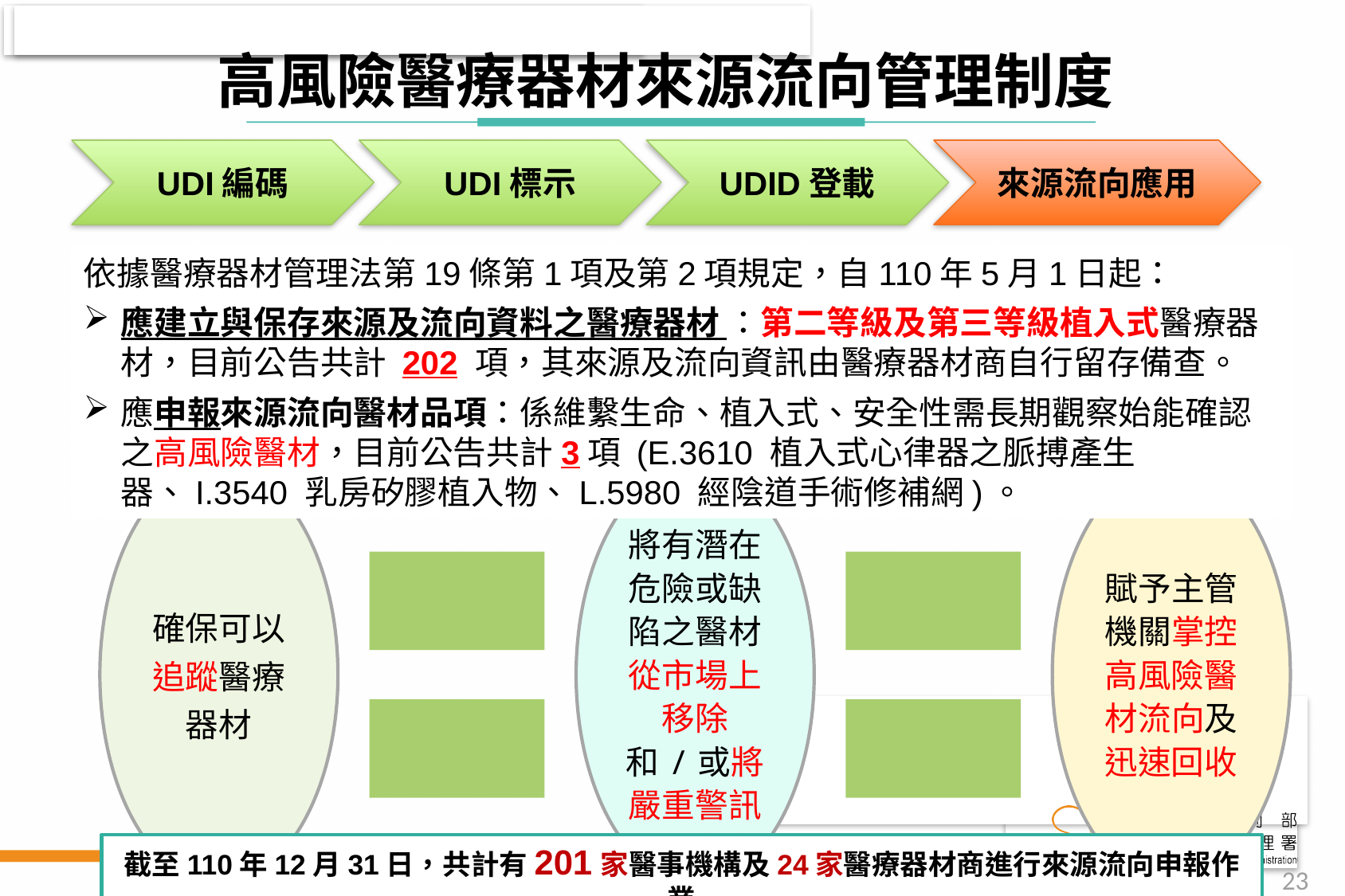

高風險醫療器材來源流向管理制度
UDI編碼
UDI標示
UDID登載
來源流向應用
依據醫療器材管理法第19條第1項及第2項規定，自110年5月1日起：
應建立與保存來源及流向資料之醫療器材 ：第二等級及第三等級植入式醫療器材，目前公告共計 202 項，其來源及流向資訊由醫療器材商自行留存備查。
應申報來源流向醫材品項：係維繫生命、植入式、安全性需長期觀察始能確認之高風險醫材，目前公告共計3項 (E.3610 植入式心律器之脈搏產生器、I.3540 乳房矽膠植入物、L.5980 經陰道手術修補網)。

截至110年12月31日，共計有201家醫事機構及24家醫療器材商進行來源流向申報作業
23